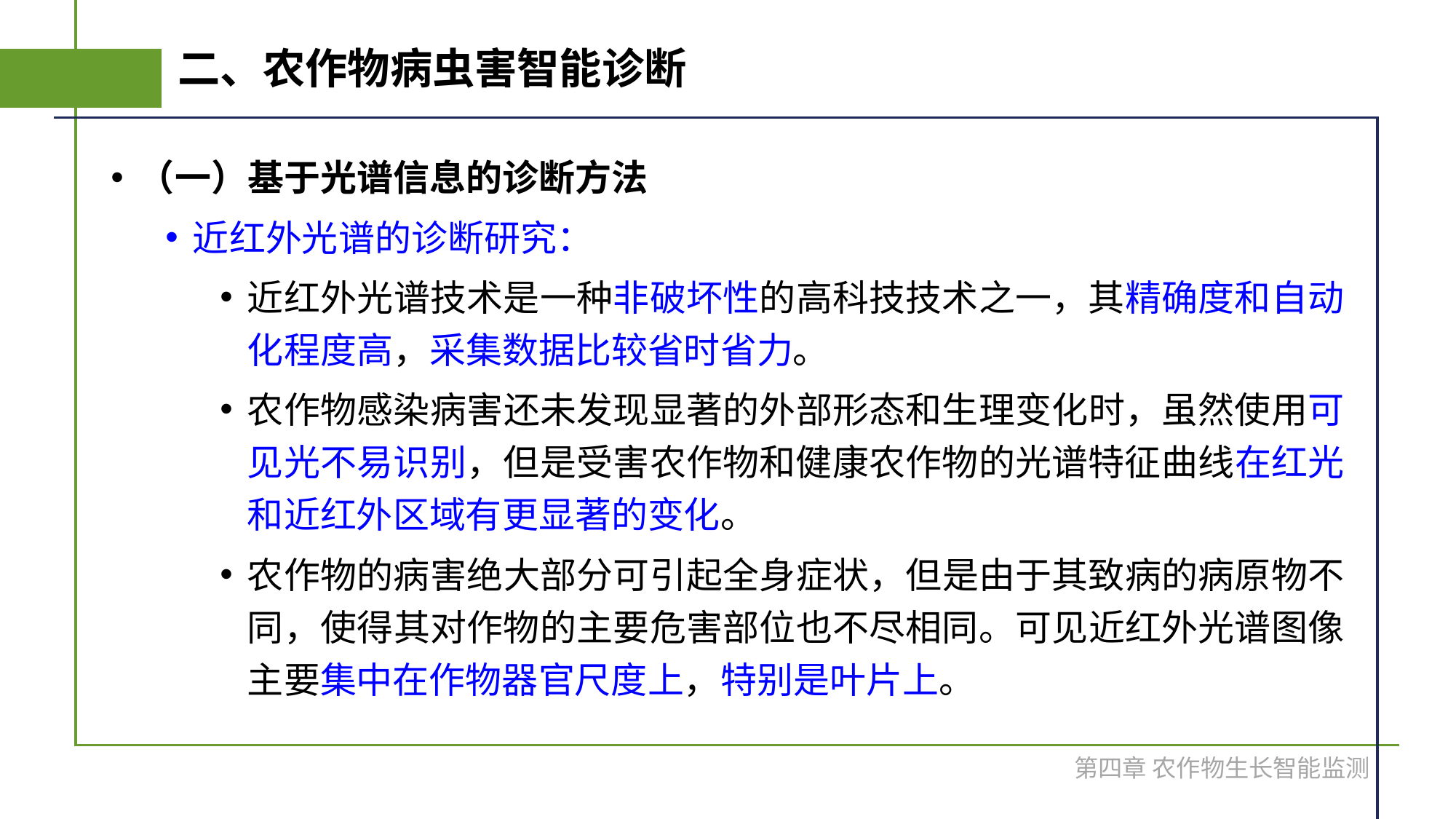

# 二、农作物病虫害智能诊断
（一）基于光谱信息的诊断方法
近红外光谱的诊断研究：
近红外光谱技术是一种非破坏性的高科技技术之一，其精确度和自动化程度高，采集数据比较省时省力。
农作物感染病害还未发现显著的外部形态和生理变化时，虽然使用可见光不易识别，但是受害农作物和健康农作物的光谱特征曲线在红光和近红外区域有更显著的变化。
农作物的病害绝大部分可引起全身症状，但是由于其致病的病原物不同，使得其对作物的主要危害部位也不尽相同。可见近红外光谱图像主要集中在作物器官尺度上，特别是叶片上。
第四章 农作物生长智能监测